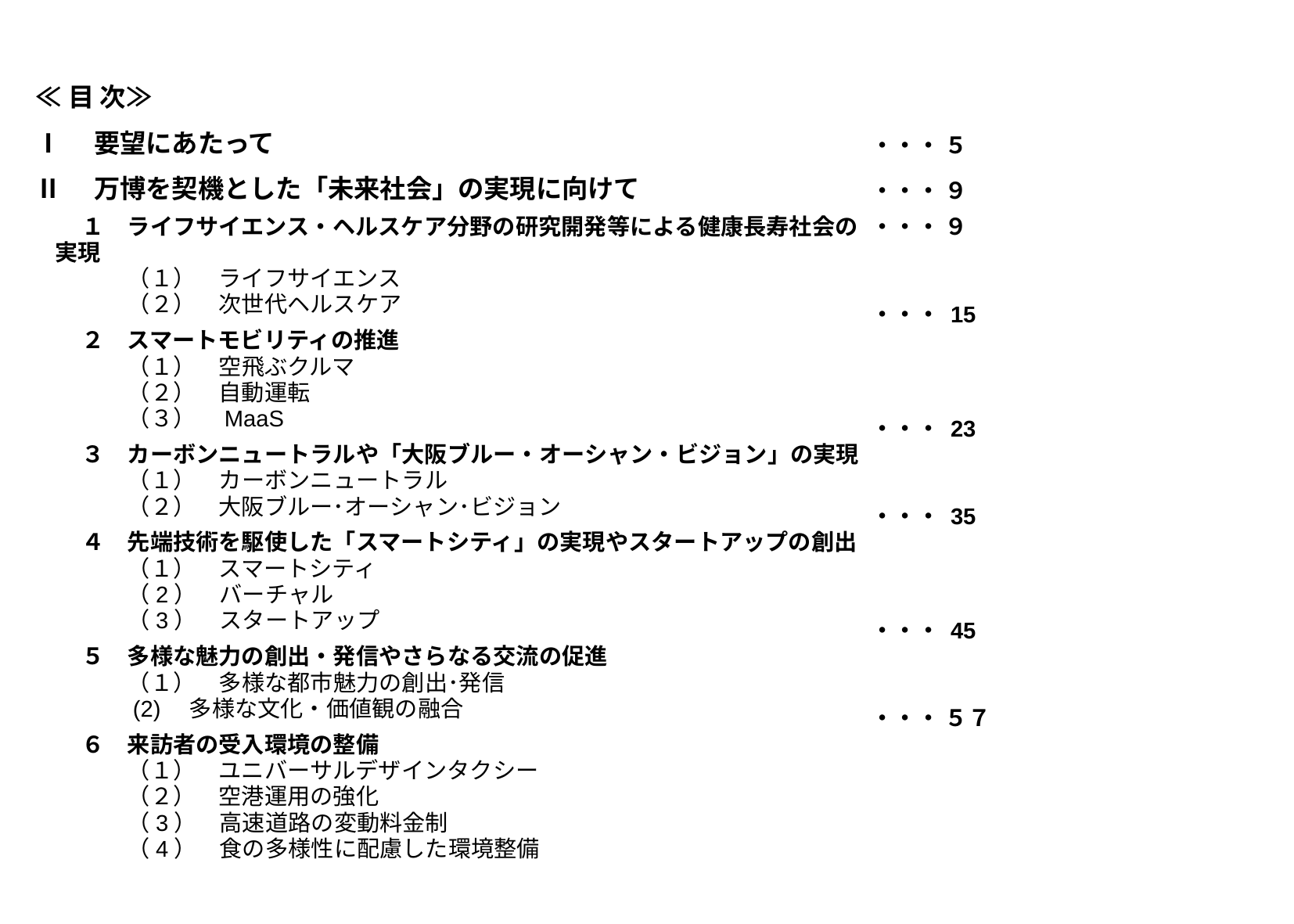

≪目 次≫
Ⅰ　要望にあたって
Ⅱ　万博を契機とした「未来社会」の実現に向けて
　　１　ライフサイエンス・ヘルスケア分野の研究開発等による健康長寿社会の実現
　　　　（１）　ライフサイエンス
　　　　（２）　次世代ヘルスケア
　　２　スマートモビリティの推進
　　　　（１）　空飛ぶクルマ
　　　　（２）　自動運転
　　　　（３）　MaaS
　　３　カーボンニュートラルや「大阪ブルー・オーシャン・ビジョン」の実現
　　　　（１）　カーボンニュートラル
　　　　（２）　大阪ブルー･オーシャン･ビジョン
　　４　先端技術を駆使した「スマートシティ」の実現やスタートアップの創出
　　　　（１）　スマートシティ
　　　　（2）　バーチャル
　　　　（3）　スタートアップ
　　５　多様な魅力の創出・発信やさらなる交流の促進
　　　　（１）　多様な都市魅力の創出･発信
　　　　(2)　多様な文化・価値観の融合
　　６　来訪者の受入環境の整備
　　　　（１）　ユニバーサルデザインタクシー
　　　　（２）　空港運用の強化
　　　　（3）　高速道路の変動料金制
　　　　（4）　食の多様性に配慮した環境整備

・・・ ５
・・・ ９
・・・ ９

・・・ 15

・・・ 23

・・・ 35

・・・ 45

・・・ ５７